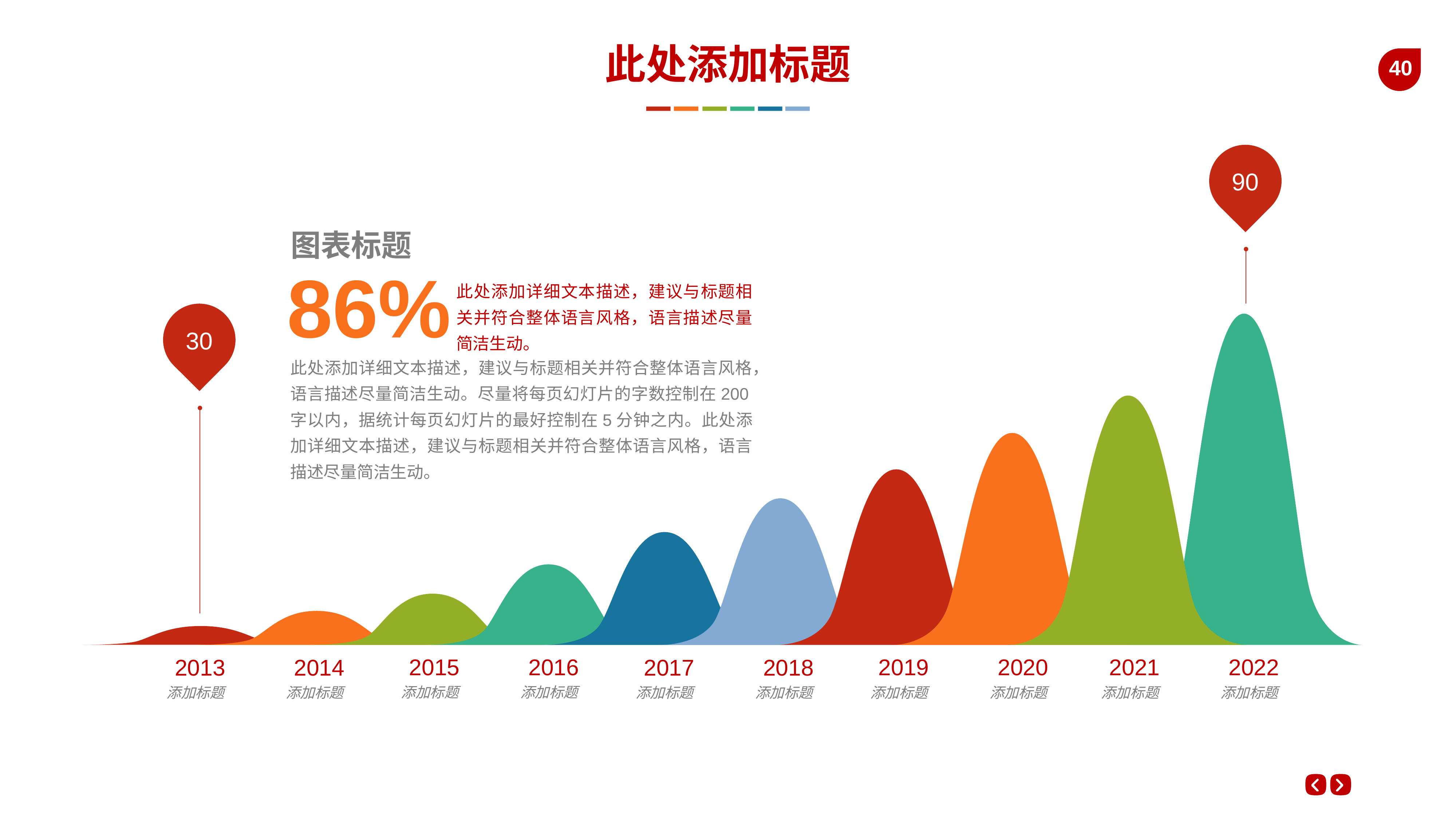

此处添加标题

90
图表标题
86%
此处添加详细文本描述，建议与标题相关并符合整体语言风格，语言描述尽量简洁生动。
此处添加详细文本描述，建议与标题相关并符合整体语言风格，语言描述尽量简洁生动。尽量将每页幻灯片的字数控制在200字以内，据统计每页幻灯片的最好控制在5分钟之内。此处添加详细文本描述，建议与标题相关并符合整体语言风格，语言描述尽量简洁生动。

30

2015
添加标题
2016
添加标题
2019
添加标题
2020
添加标题
2021
添加标题
2022
添加标题
2013
添加标题
2014
添加标题
2017
添加标题
2018
添加标题